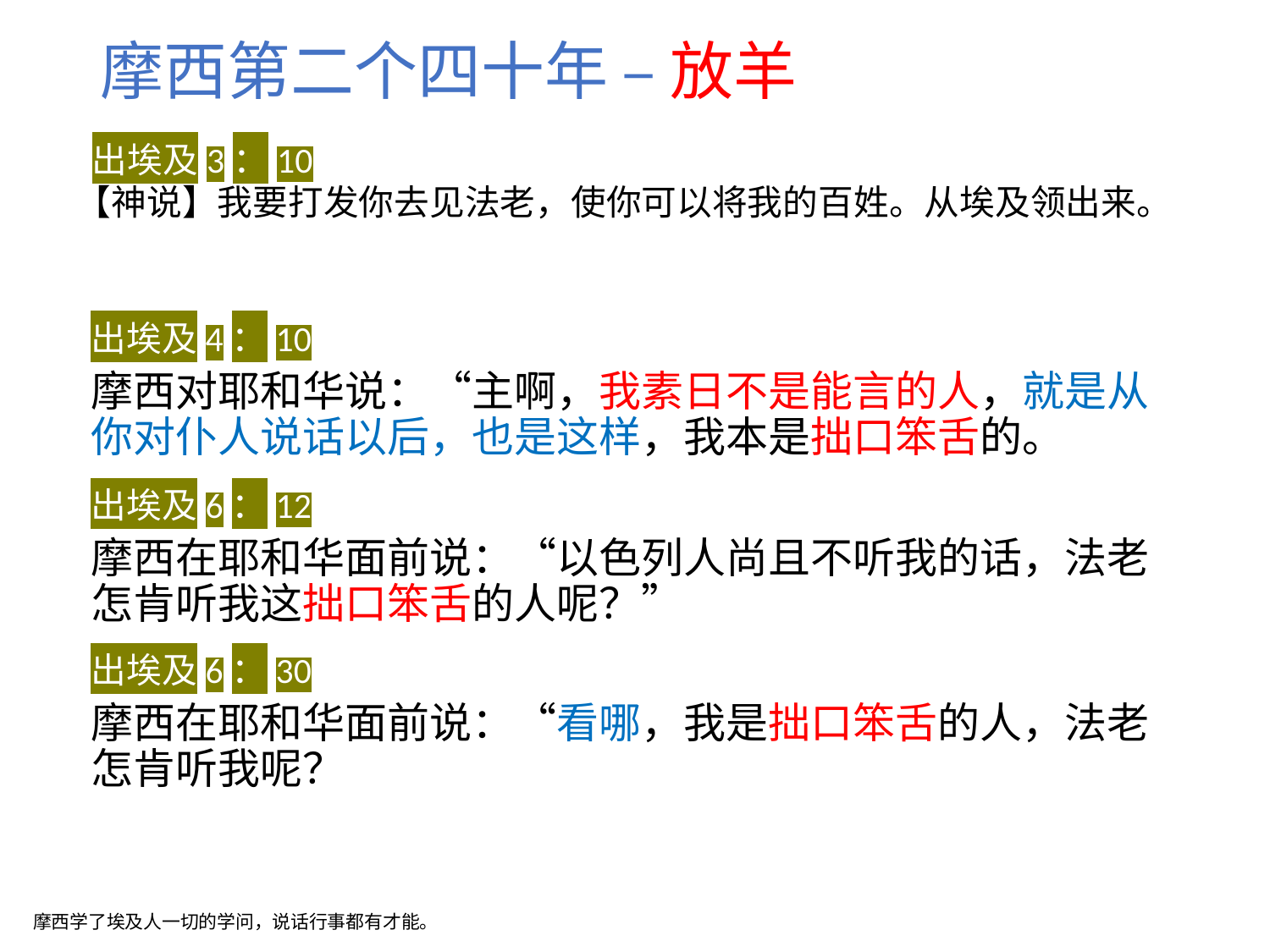

# 摩西第二个四十年 – 放羊
 出埃及3：10
【神说】我要打发你去见法老，使你可以将我的百姓。从埃及领出来。

出埃及4：10
摩西对耶和华说：“主啊，我素日不是能言的人，就是从你对仆人说话以后，也是这样，我本是拙口笨舌的。

出埃及6：12
摩西在耶和华面前说：“以色列人尚且不听我的话，法老怎肯听我这拙口笨舌的人呢？”

出埃及6：30
摩西在耶和华面前说：“看哪，我是拙口笨舌的人，法老怎肯听我呢？
摩西学了埃及人一切的学问，说话行事都有才能。